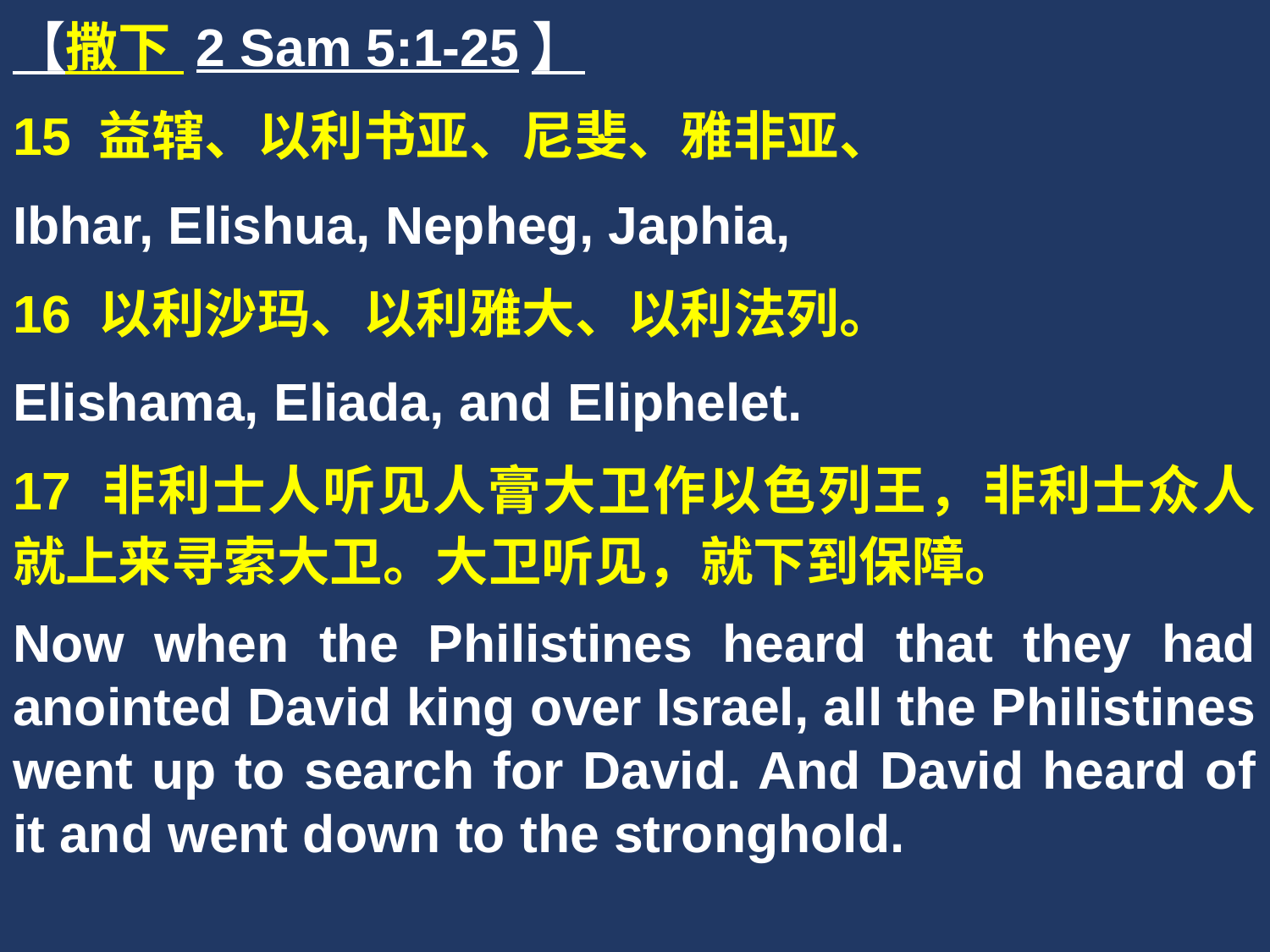

【撒下 2 Sam 5:1-25】
15 益辖、以利书亚、尼斐、雅非亚、
Ibhar, Elishua, Nepheg, Japhia,
16 以利沙玛、以利雅大、以利法列。
Elishama, Eliada, and Eliphelet.
17 非利士人听见人膏大卫作以色列王，非利士众人就上来寻索大卫。大卫听见，就下到保障。
Now when the Philistines heard that they had anointed David king over Israel, all the Philistines went up to search for David. And David heard of it and went down to the stronghold.